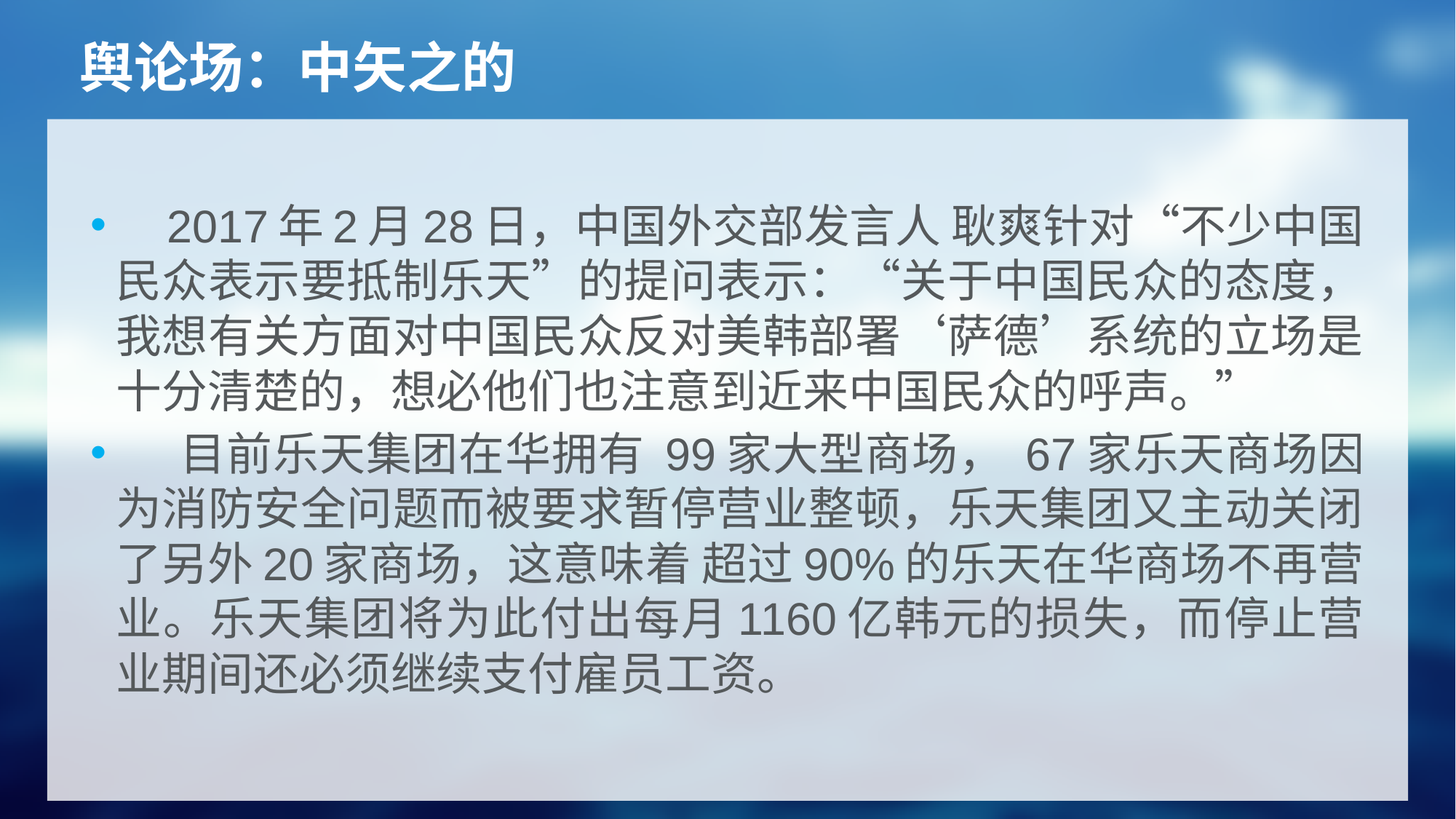

# 舆论场：中矢之的

    2017年2月28日，中国外交部发言人 耿爽针对“不少中国民众表示要抵制乐天”的提问表示：“关于中国民众的态度，我想有关方面对中国民众反对美韩部署‘萨德’系统的立场是十分清楚的，想必他们也注意到近来中国民众的呼声。”
     目前乐天集团在华拥有 99家大型商场， 67家乐天商场因为消防安全问题而被要求暂停营业整顿，乐天集团又主动关闭了另外20家商场，这意味着 超过90%的乐天在华商场不再营业。乐天集团将为此付出每月1160亿韩元的损失，而停止营业期间还必须继续支付雇员工资。